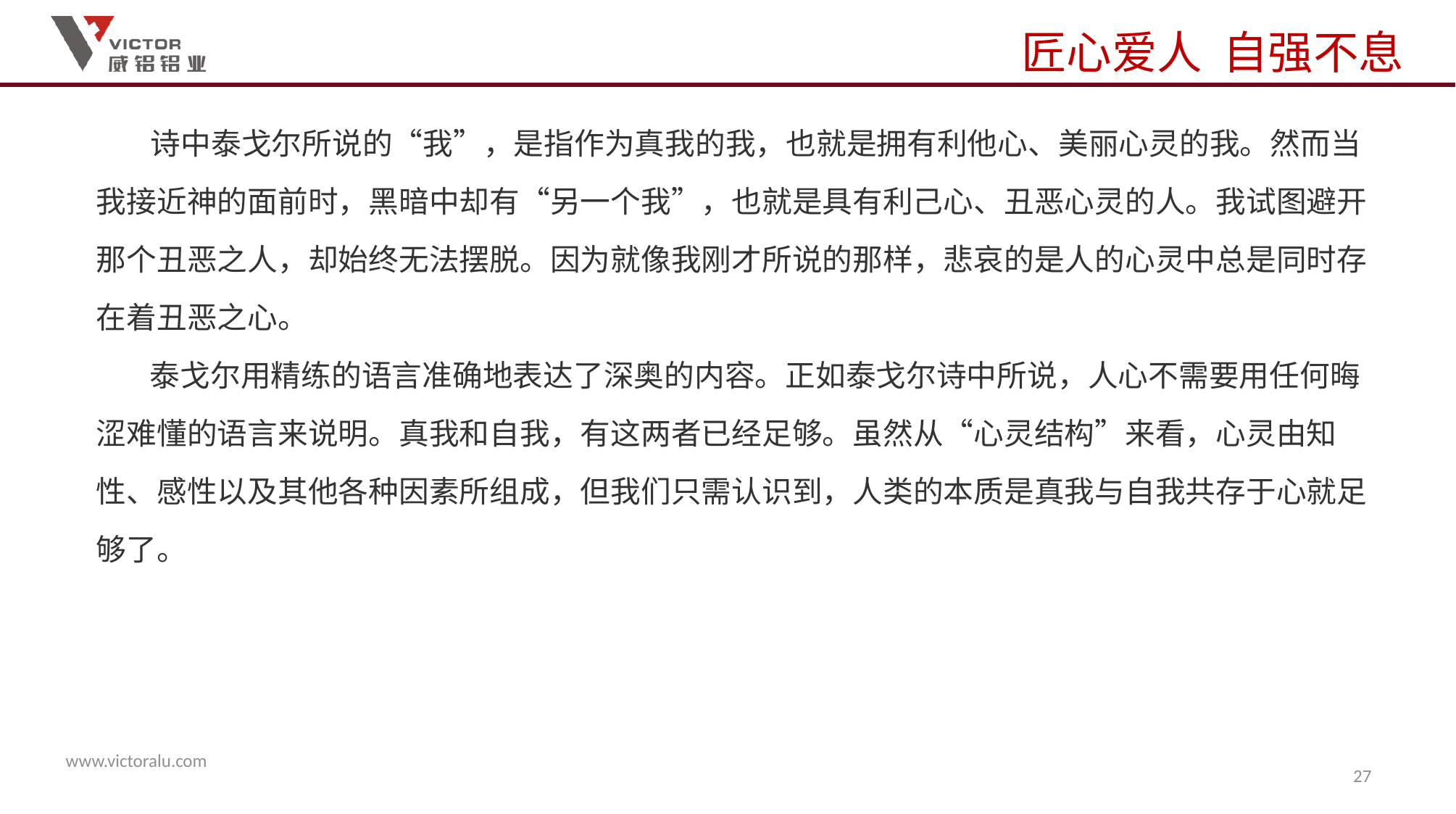

诗中泰戈尔所说的“我”，是指作为真我的我，也就是拥有利他心、美丽心灵的我。然而当我接近神的面前时，黑暗中却有“另一个我”，也就是具有利己心、丑恶心灵的人。我试图避开那个丑恶之人，却始终无法摆脱。因为就像我刚才所说的那样，悲哀的是人的心灵中总是同时存在着丑恶之心。
        泰戈尔用精练的语言准确地表达了深奥的内容。正如泰戈尔诗中所说，人心不需要用任何晦涩难懂的语言来说明。真我和自我，有这两者已经足够。虽然从“心灵结构”来看，心灵由知性、感性以及其他各种因素所组成，但我们只需认识到，人类的本质是真我与自我共存于心就足够了。
27